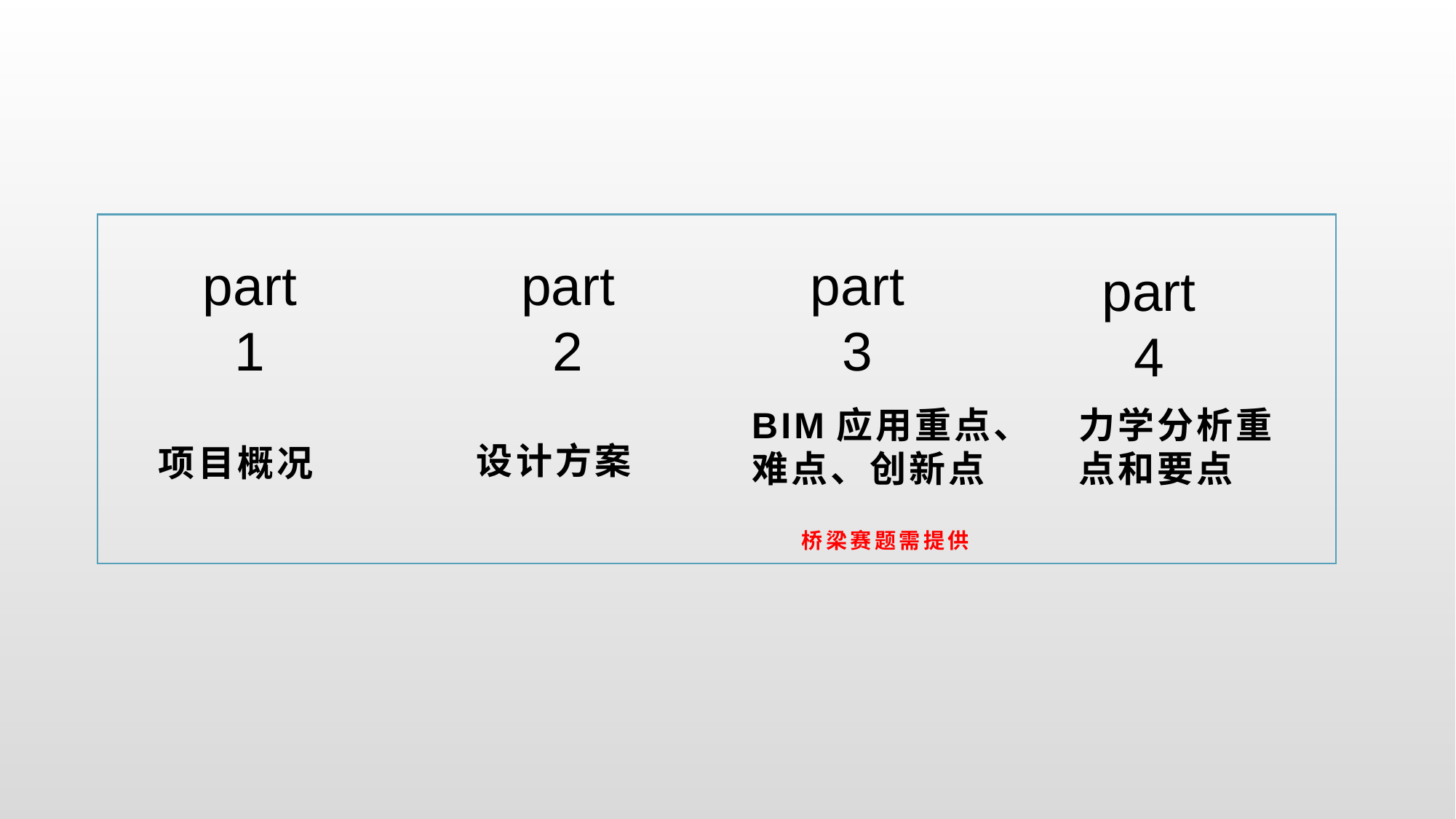

part1
part
2
part
3
part
4
设计方案
项目概况
BIM应用重点、难点、创新点
力学分析重点和要点
桥梁赛题需提供